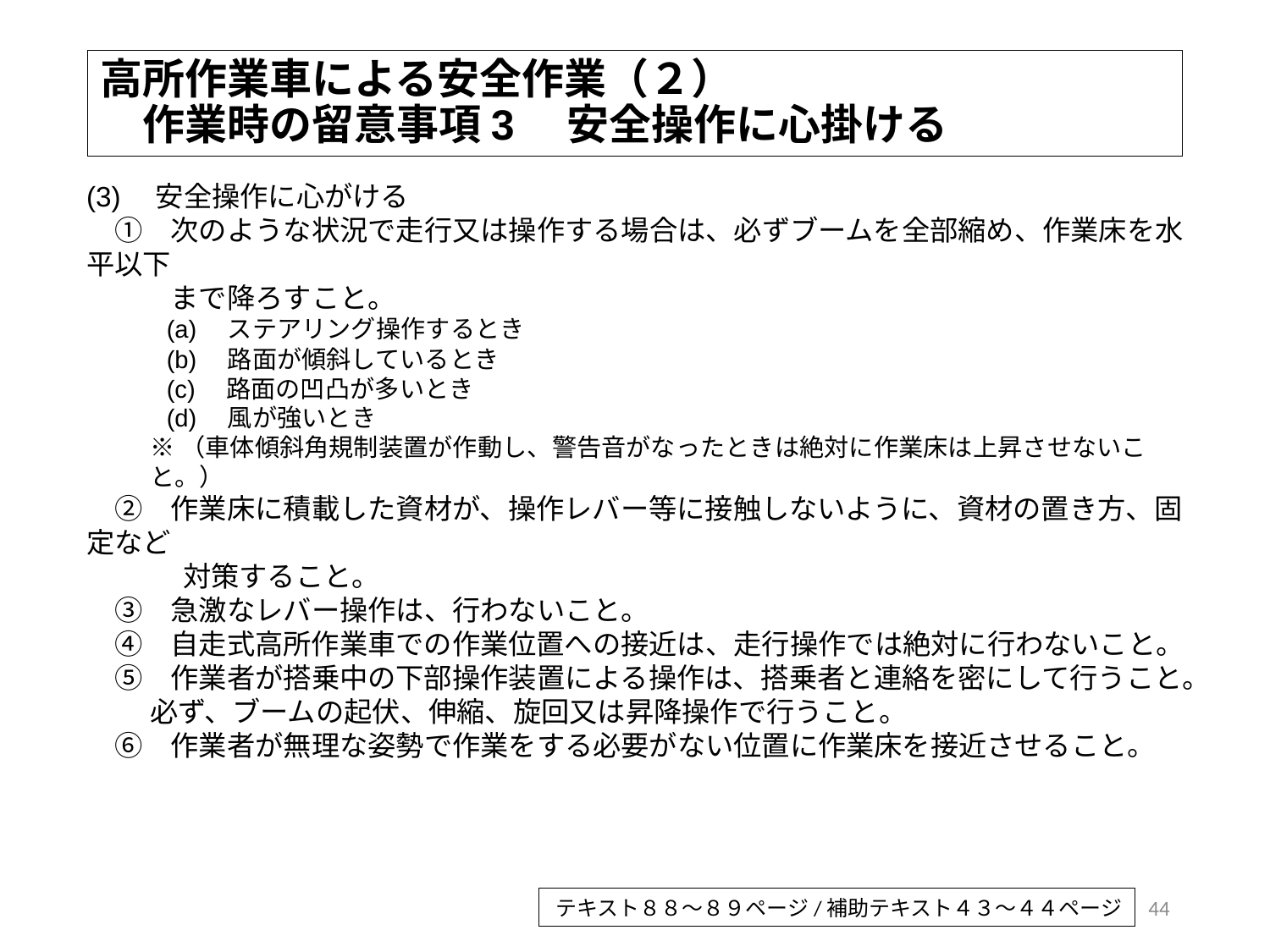

# 高所作業車による安全作業（２） 　作業時の留意事項3　安全操作に心掛ける
(3)　安全操作に心がける
　①　次のような状況で走行又は操作する場合は、必ずブームを全部縮め、作業床を水平以下
　　　まで降ろすこと。
　　　(a)　ステアリング操作するとき
　　　(b)　路面が傾斜しているとき
　　　(c)　路面の凹凸が多いとき
　　　(d)　風が強いとき
※（車体傾斜角規制装置が作動し、警告音がなったときは絶対に作業床は上昇させないこと。）
　②　作業床に積載した資材が、操作レバー等に接触しないように、資材の置き方、固定など
　　　対策すること。
　③　急激なレバー操作は、行わないこと。
　④　自走式高所作業車での作業位置への接近は、走行操作では絶対に行わないこと。
　⑤　作業者が搭乗中の下部操作装置による操作は、搭乗者と連絡を密にして行うこと。
必ず、ブームの起伏、伸縮、旋回又は昇降操作で行うこと。
　⑥　作業者が無理な姿勢で作業をする必要がない位置に作業床を接近させること。

44
テキスト８８～８９ページ/補助テキスト４３～４４ページ